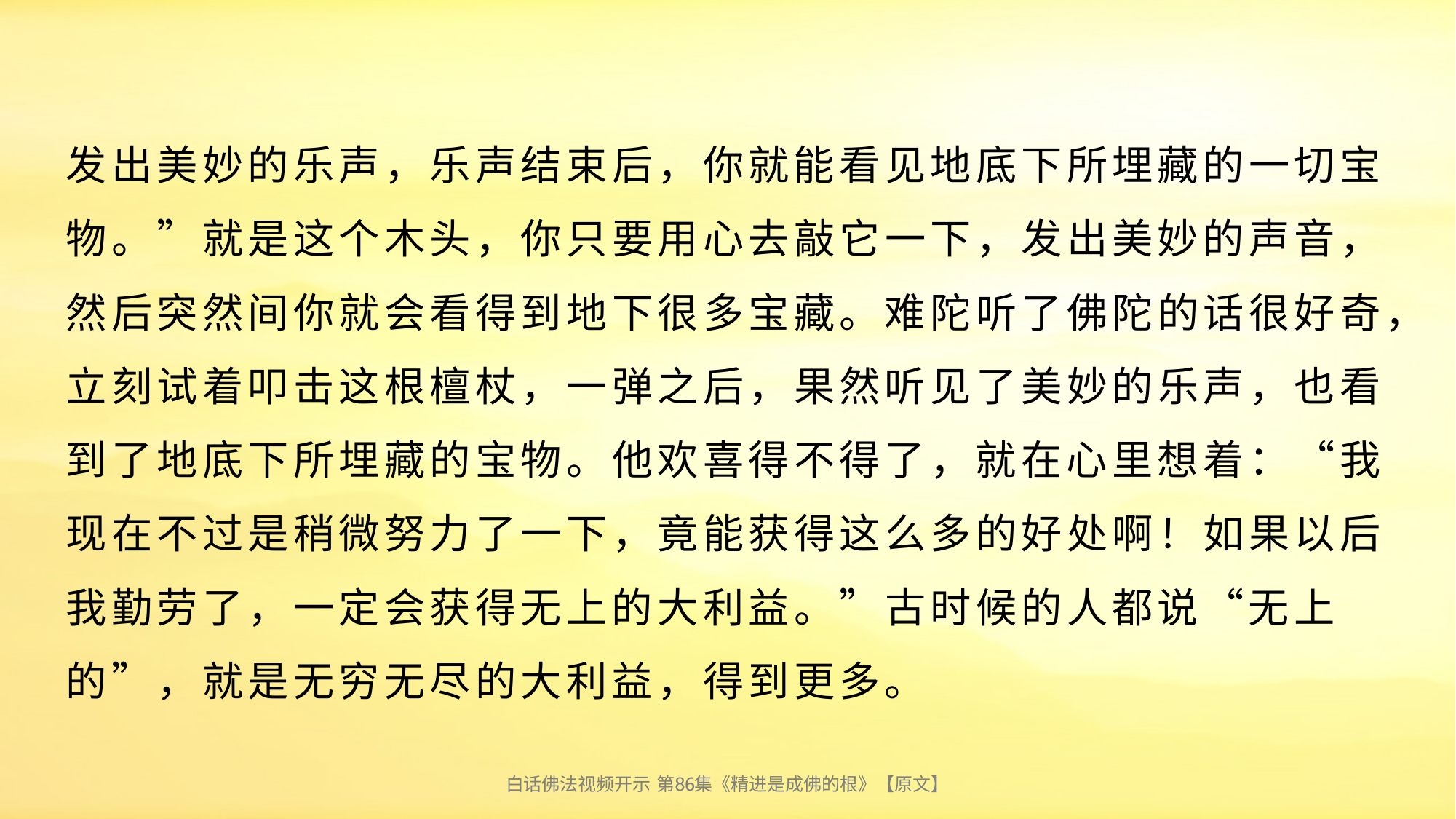

# 发出美妙的乐声，乐声结束后，你就能看见地底下所埋藏的一切宝物。”就是这个木头，你只要用心去敲它一下，发出美妙的声音，然后突然间你就会看得到地下很多宝藏。难陀听了佛陀的话很好奇，立刻试着叩击这根檀杖，一弹之后，果然听见了美妙的乐声，也看到了地底下所埋藏的宝物。他欢喜得不得了，就在心里想着：“我现在不过是稍微努力了一下，竟能获得这么多的好处啊！如果以后我勤劳了，一定会获得无上的大利益。”古时候的人都说“无上的”，就是无穷无尽的大利益，得到更多。
白话佛法视频开示 第86集《精进是成佛的根》【原文】